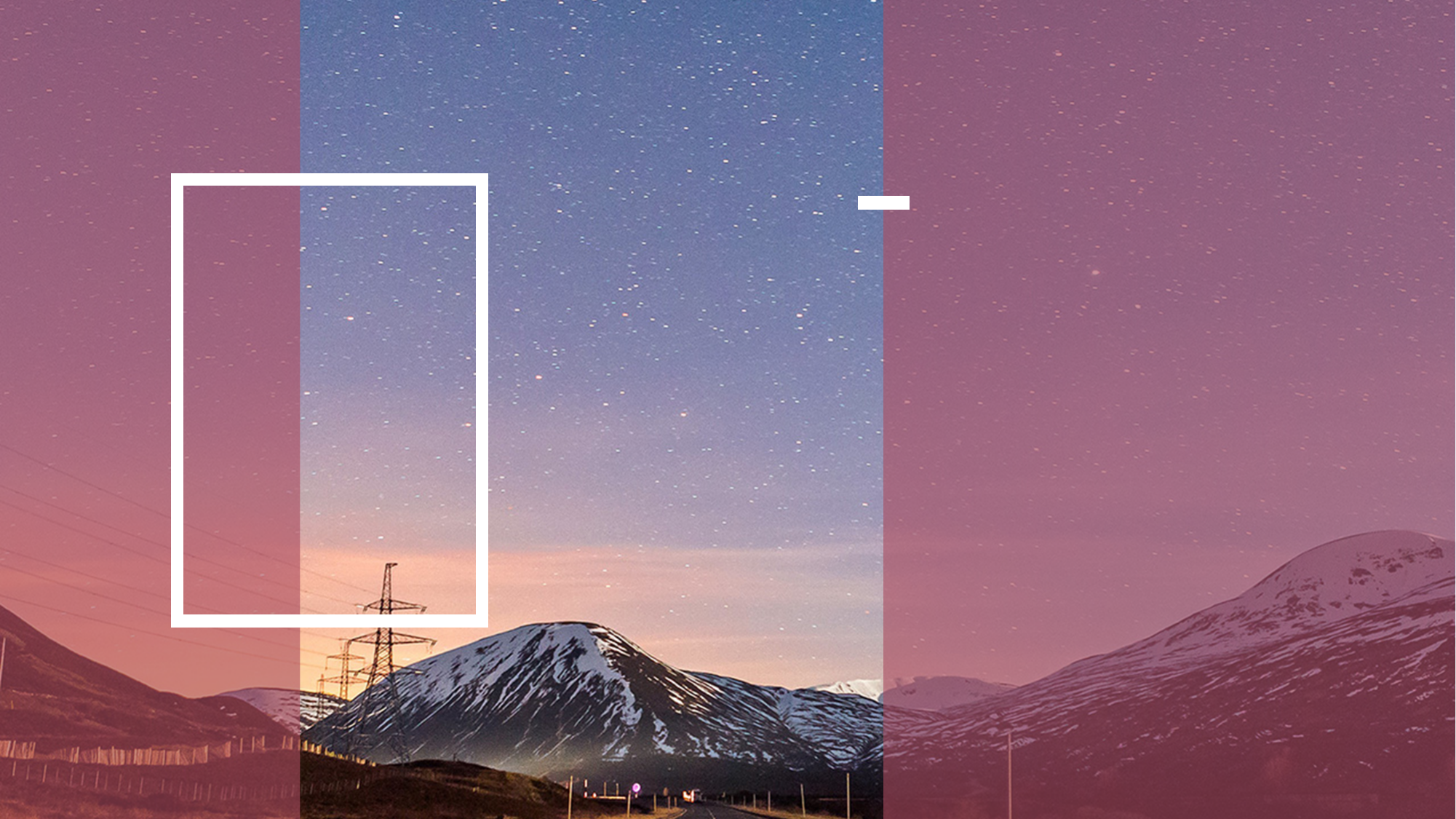

01
_  주제선정이유
contents
02
_  줄기세포에 대해
03
_  앞으로의 전망
04
_  출처